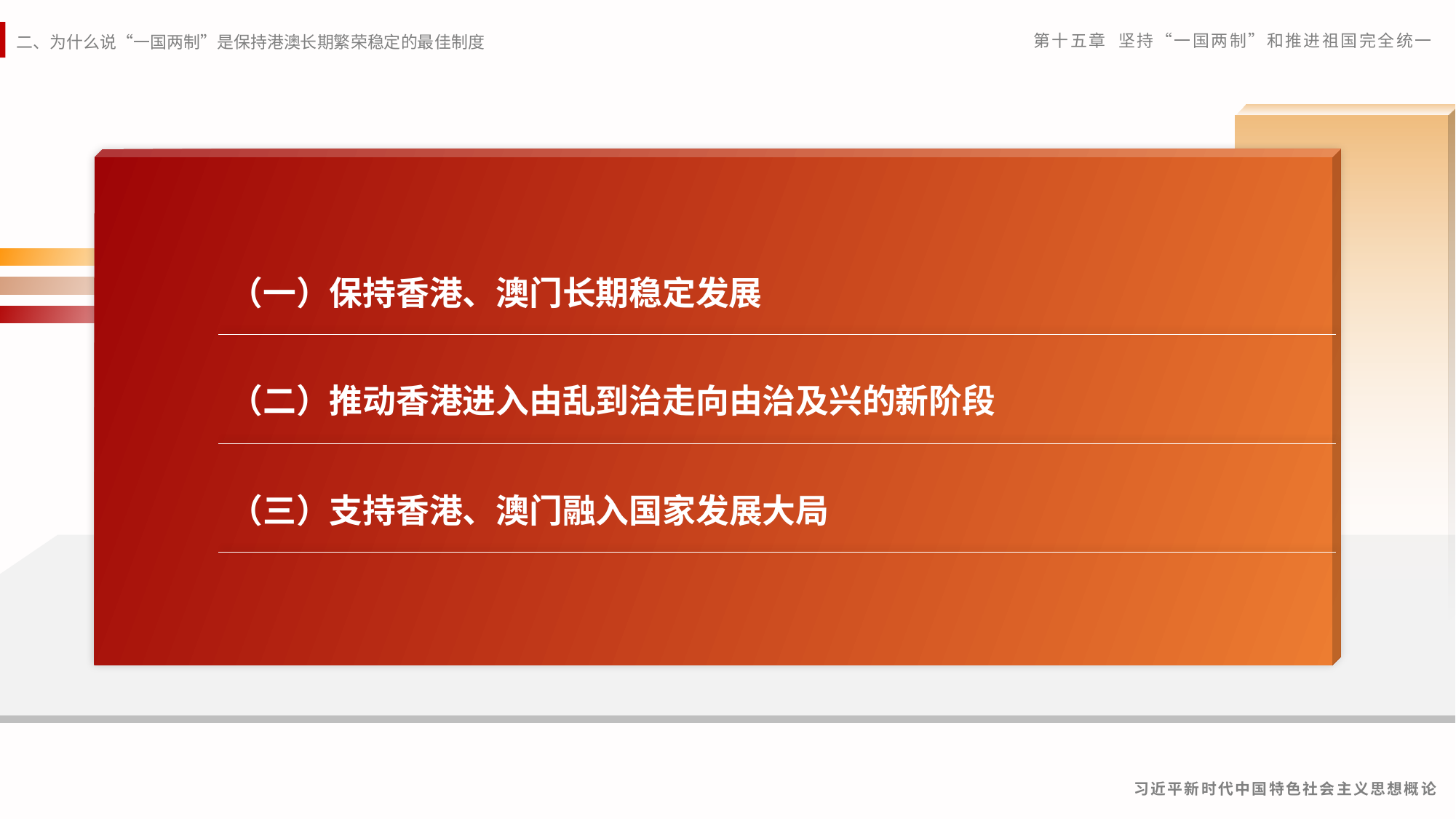

（一）保持香港、澳门长期稳定发展

（二）推动香港进入由乱到治走向由治及兴的新阶段

（三）支持香港、澳门融入国家发展大局